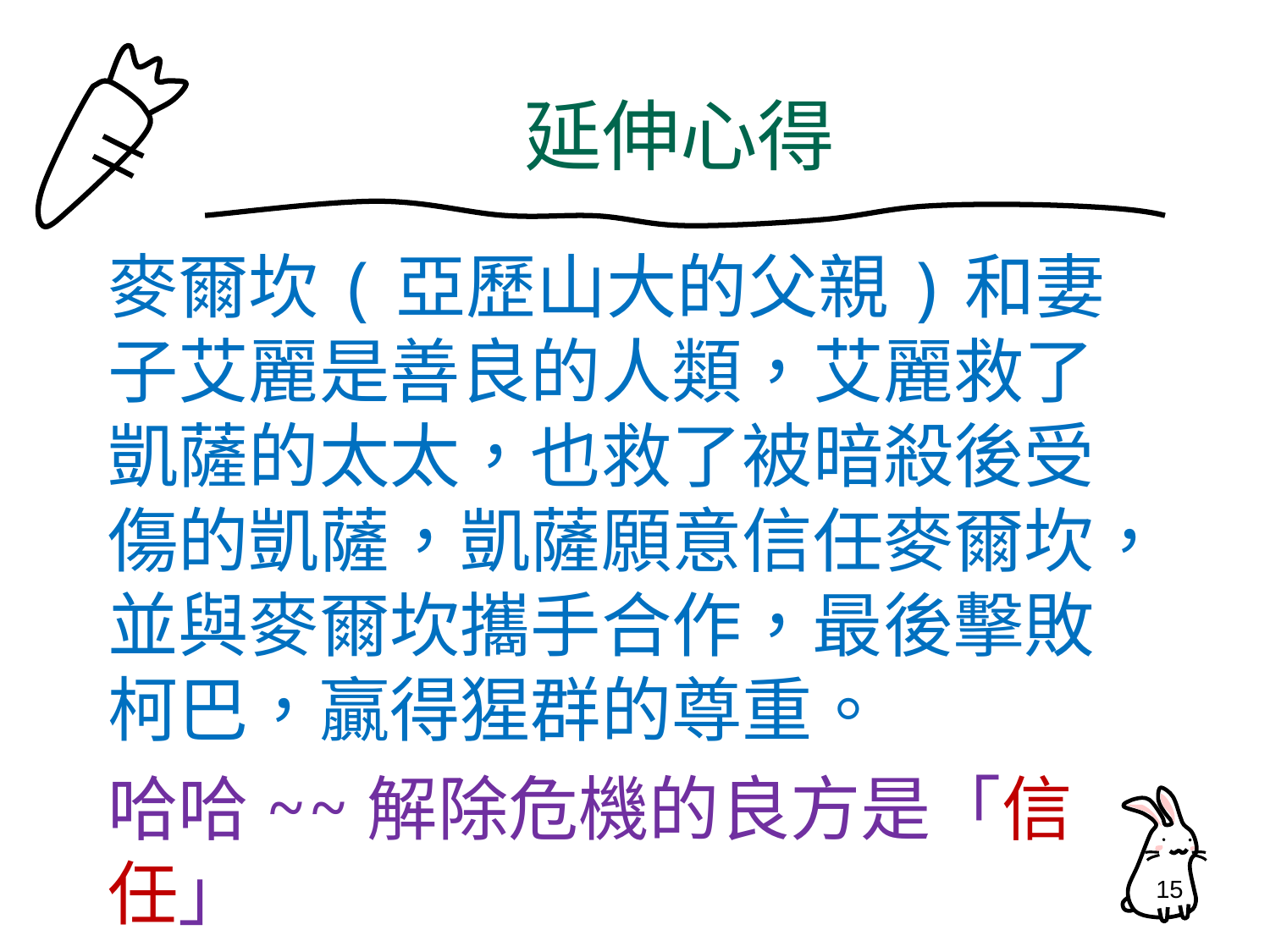

# 延伸心得
麥爾坎(亞歷山大的父親)和妻子艾麗是善良的人類，艾麗救了凱薩的太太，也救了被暗殺後受傷的凱薩，凱薩願意信任麥爾坎，並與麥爾坎攜手合作，最後擊敗柯巴，贏得猩群的尊重。
哈哈~~解除危機的良方是「信任」

15